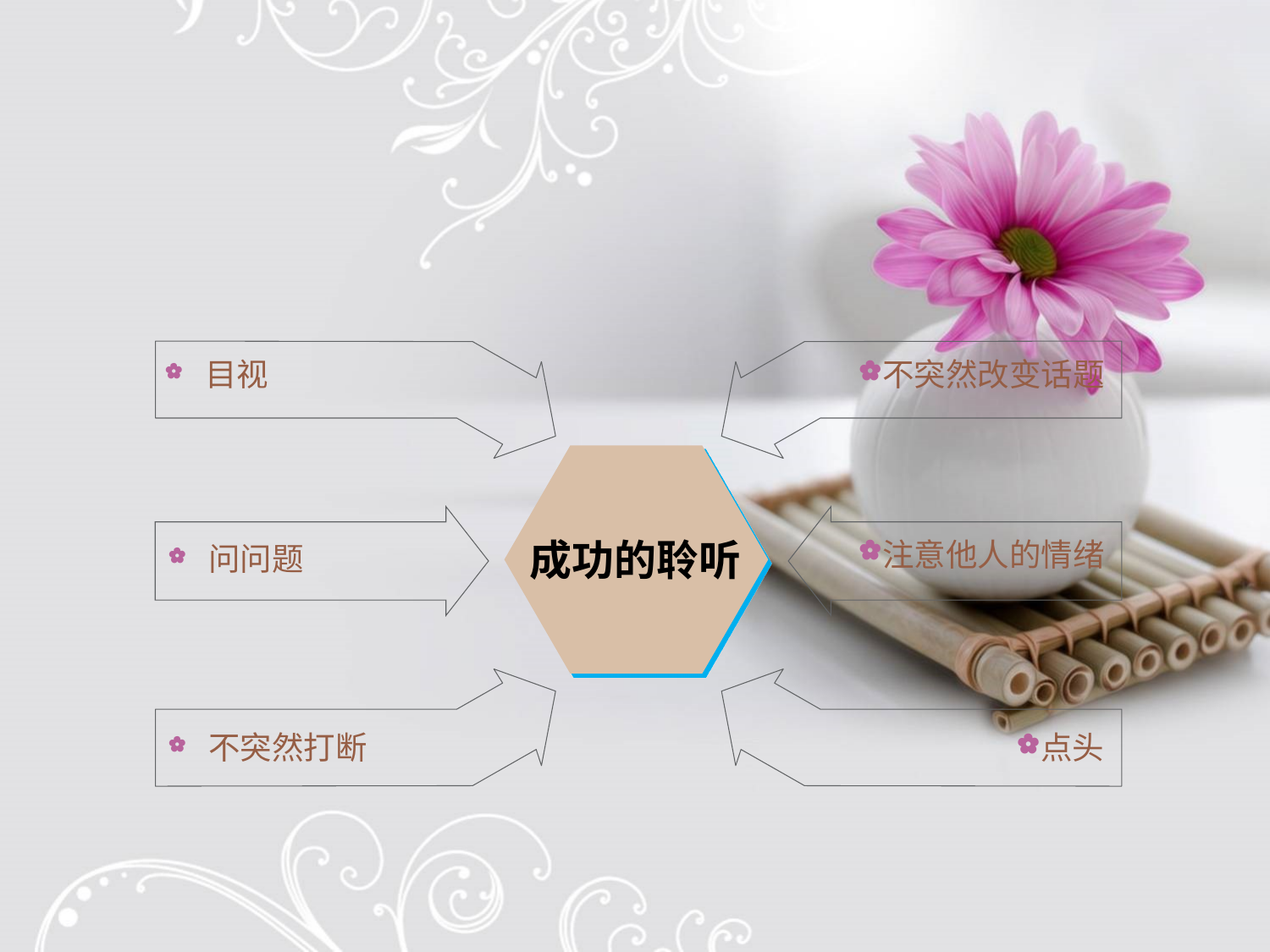

目视
不突然改变话题

成功的聆听
注意他人的情绪
  问问题

  不突然打断
点头